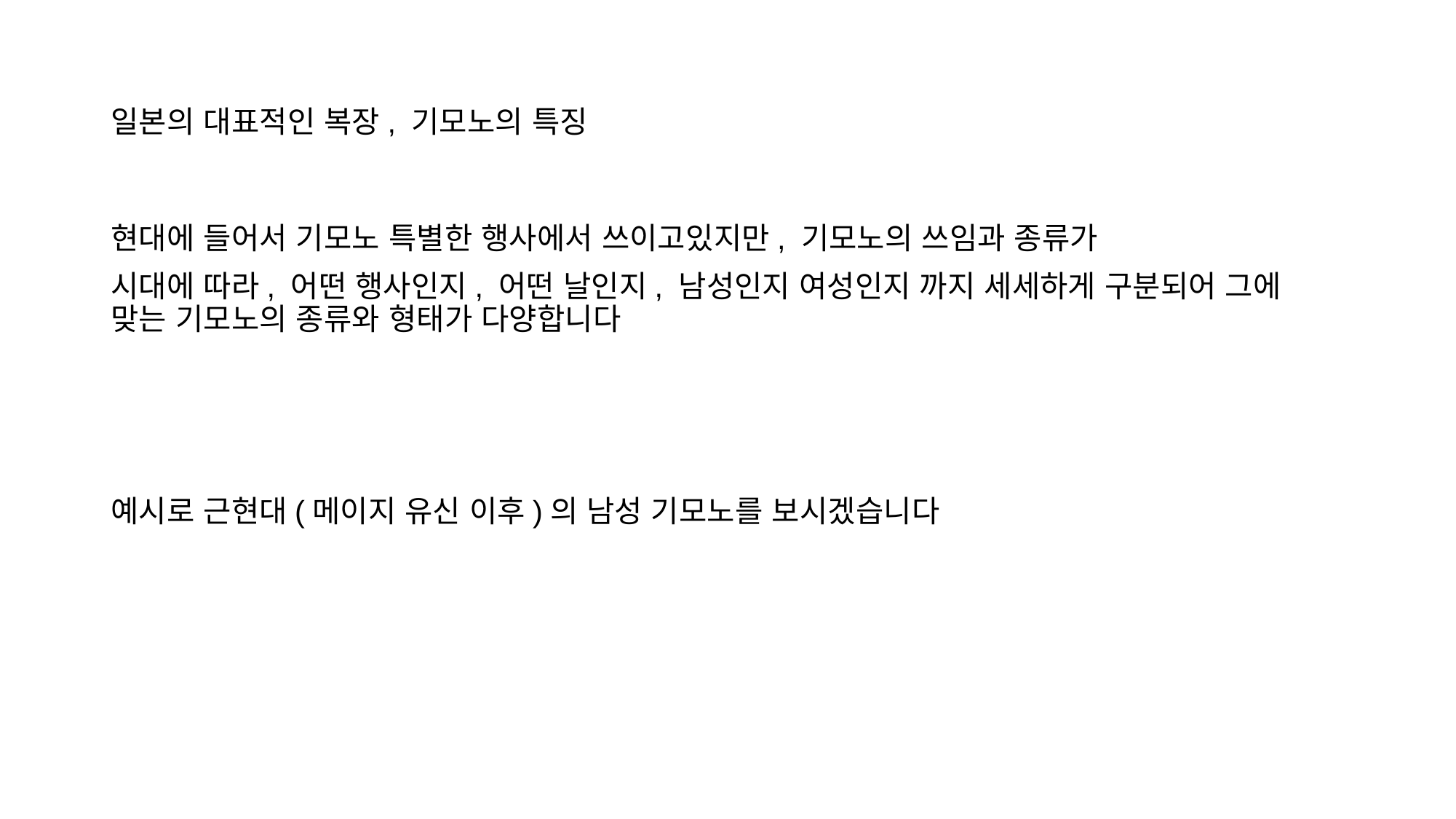

# 일본의 대표적인 복장, 기모노의 특징
현대에 들어서 기모노 특별한 행사에서 쓰이고있지만, 기모노의 쓰임과 종류가
시대에 따라, 어떤 행사인지, 어떤 날인지, 남성인지 여성인지 까지 세세하게 구분되어 그에 맞는 기모노의 종류와 형태가 다양합니다

예시로 근현대(메이지 유신 이후)의 남성 기모노를 보시겠습니다